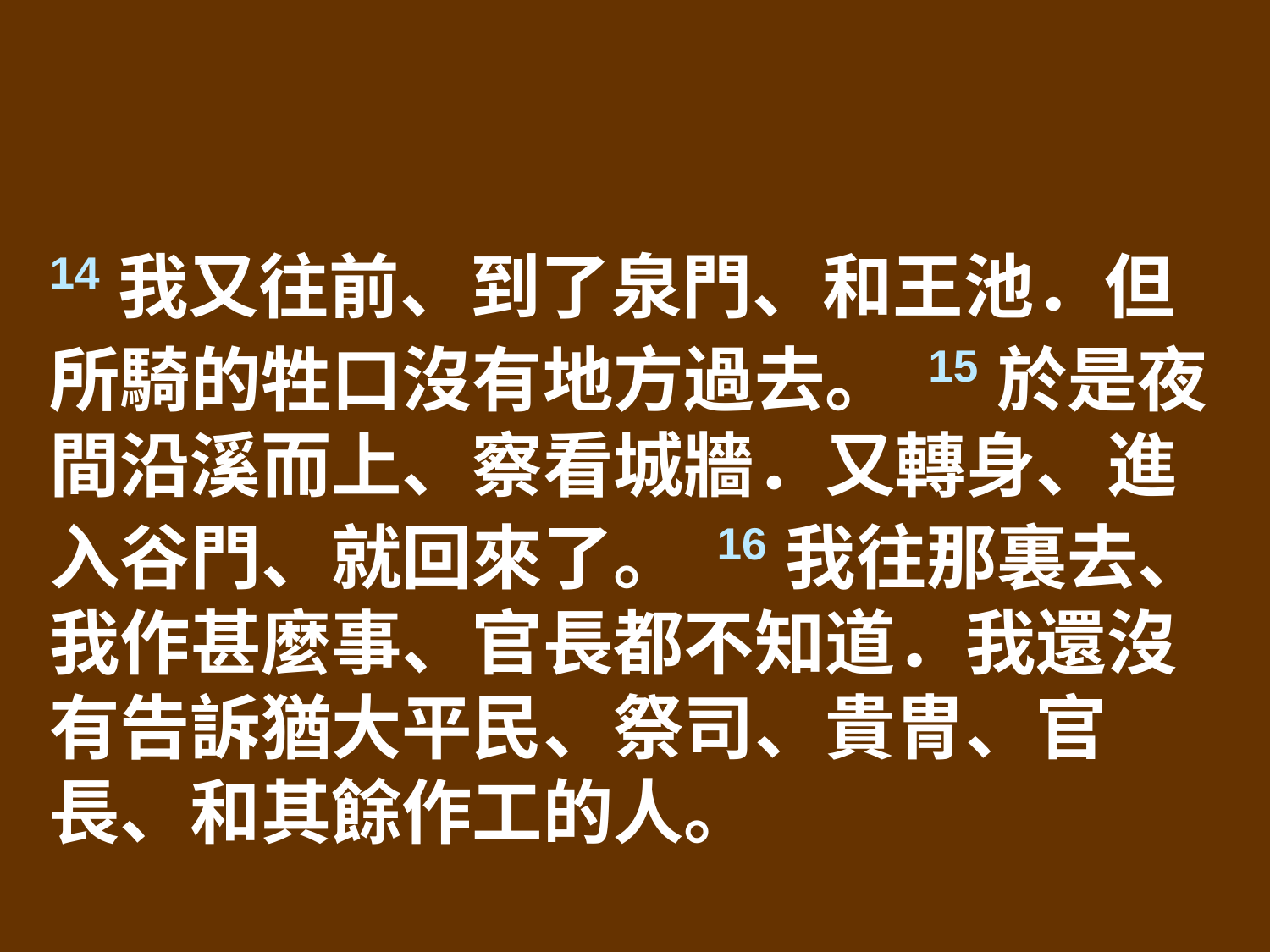

14我又往前、到了泉門、和王池．但所騎的牲口沒有地方過去。 15於是夜間沿溪而上、察看城牆．又轉身、進入谷門、就回來了。 16我往那裏去、我作甚麼事、官長都不知道．我還沒有告訴猶大平民、祭司、貴冑、官長、和其餘作工的人。